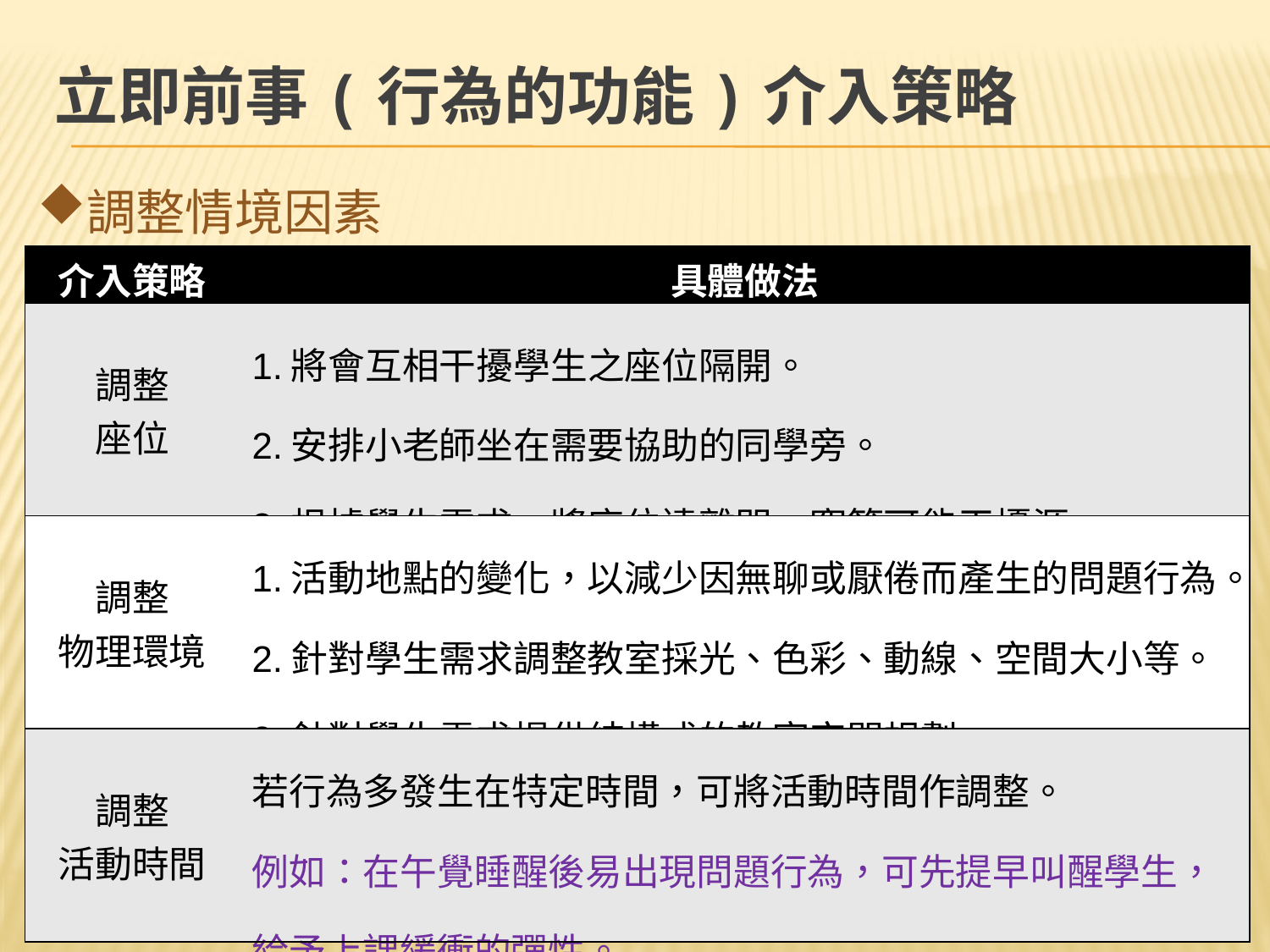

# 立即前事(行為的功能)介入策略
調整情境因素
| 介入策略 | 具體做法 |
| --- | --- |
| 調整 座位 | 1.將會互相干擾學生之座位隔開。 2.安排小老師坐在需要協助的同學旁。 3.根據學生需求，將座位遠離門、窗等可能干擾源。 |
| 調整 物理環境 | 1.活動地點的變化，以減少因無聊或厭倦而產生的問題行為。 2.針對學生需求調整教室採光、色彩、動線、空間大小等。 3.針對學生需求提供結構式的教室空間規劃。 |
| 調整 活動時間 | 若行為多發生在特定時間，可將活動時間作調整。 例如：在午覺睡醒後易出現問題行為，可先提早叫醒學生，給予上課緩衝的彈性。 |